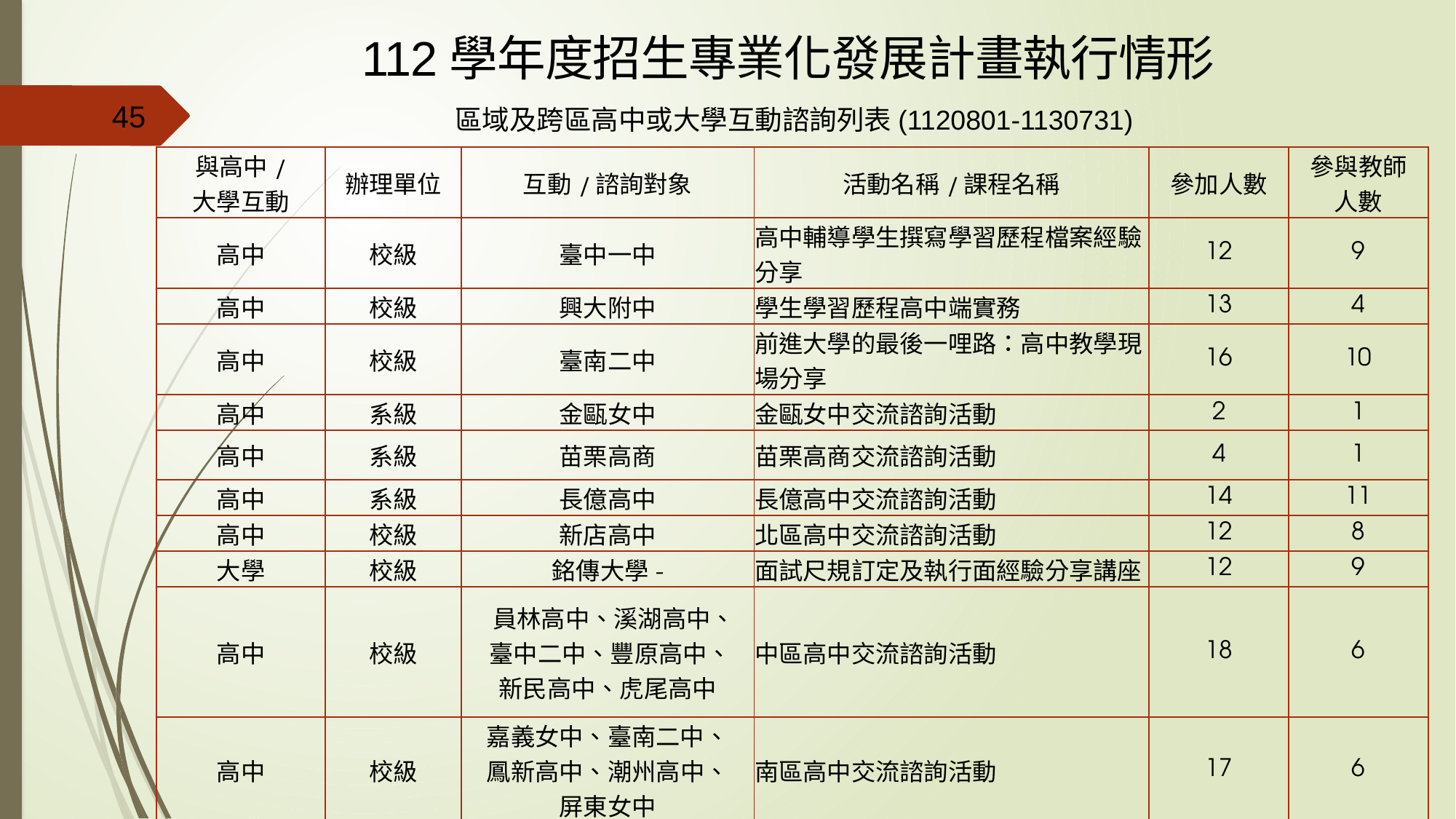

112學年度招生專業化發展計畫執行情形
45
區域及跨區高中或大學互動諮詢列表(1120801-1130731)
| 與高中/ 大學互動 | 辦理單位 | 互動/諮詢對象 | 活動名稱/課程名稱 | 參加人數 | 參與教師 人數 |
| --- | --- | --- | --- | --- | --- |
| 高中 | 校級 | 臺中一中 | 高中輔導學生撰寫學習歷程檔案經驗分享 | 12 | 9 |
| 高中 | 校級 | 興大附中 | 學生學習歷程高中端實務 | 13 | 4 |
| 高中 | 校級 | 臺南二中 | 前進大學的最後一哩路：高中教學現場分享 | 16 | 10 |
| 高中 | 系級 | 金甌女中 | 金甌女中交流諮詢活動 | 2 | 1 |
| 高中 | 系級 | 苗栗高商 | 苗栗高商交流諮詢活動 | 4 | 1 |
| 高中 | 系級 | 長億高中 | 長億高中交流諮詢活動 | 14 | 11 |
| 高中 | 校級 | 新店高中 | 北區高中交流諮詢活動 | 12 | 8 |
| 大學 | 校級 | 銘傳大學- | 面試尺規訂定及執行面經驗分享講座 | 12 | 9 |
| 高中 | 校級 | 員林高中、溪湖高中、 臺中二中、豐原高中、 新民高中、虎尾高中 | 中區高中交流諮詢活動 | 18 | 6 |
| 高中 | 校級 | 嘉義女中、臺南二中、 鳳新高中、潮州高中、 屏東女中 | 南區高中交流諮詢活動 | 17 | 6 |